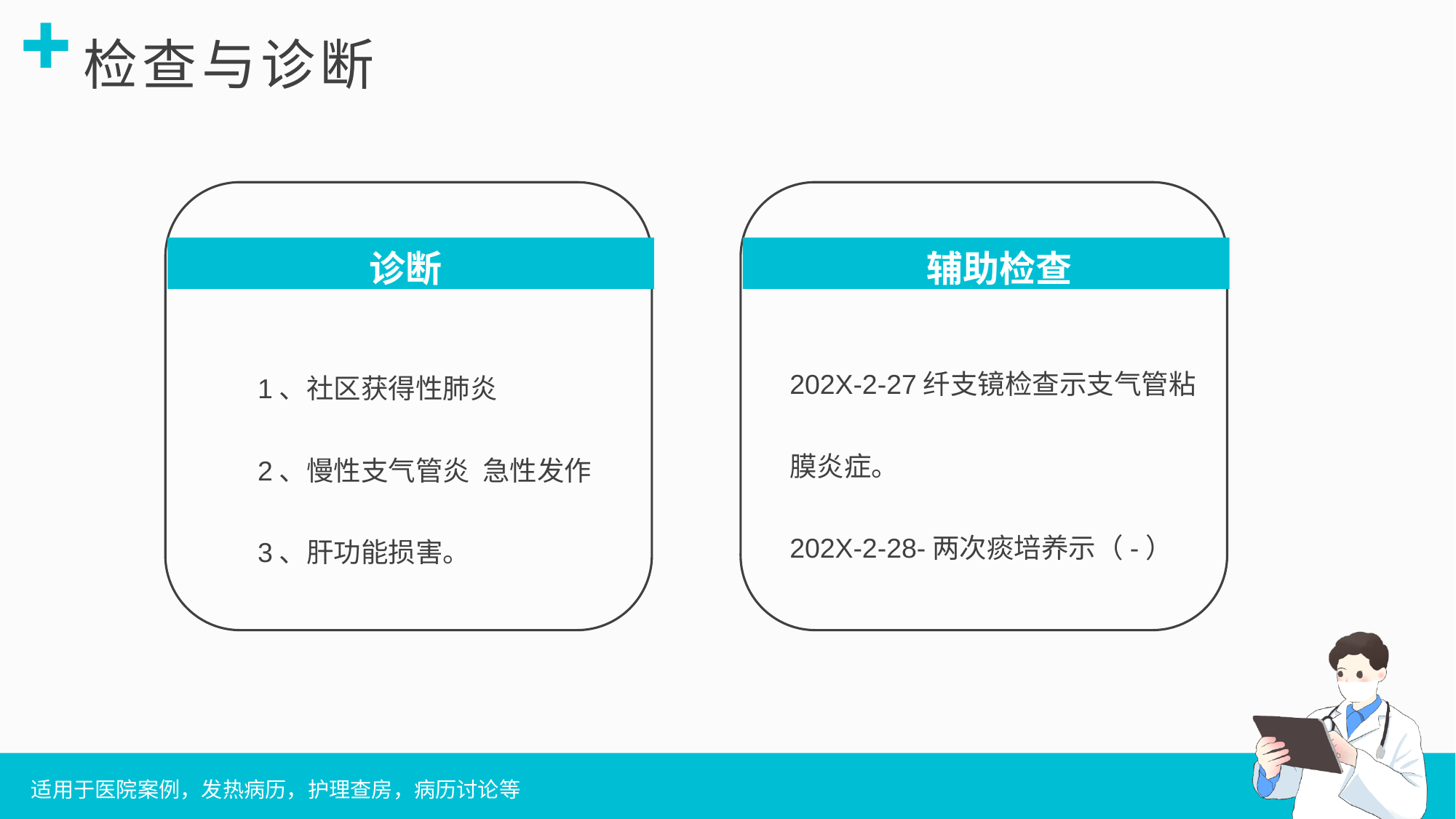

诊断

1、社区获得性肺炎
2、慢性支气管炎  急性发作
3、肝功能损害。

辅助检查

202X-2-27纤支镜检查示支气管粘膜炎症。
202X-2-28-两次痰培养示（-）